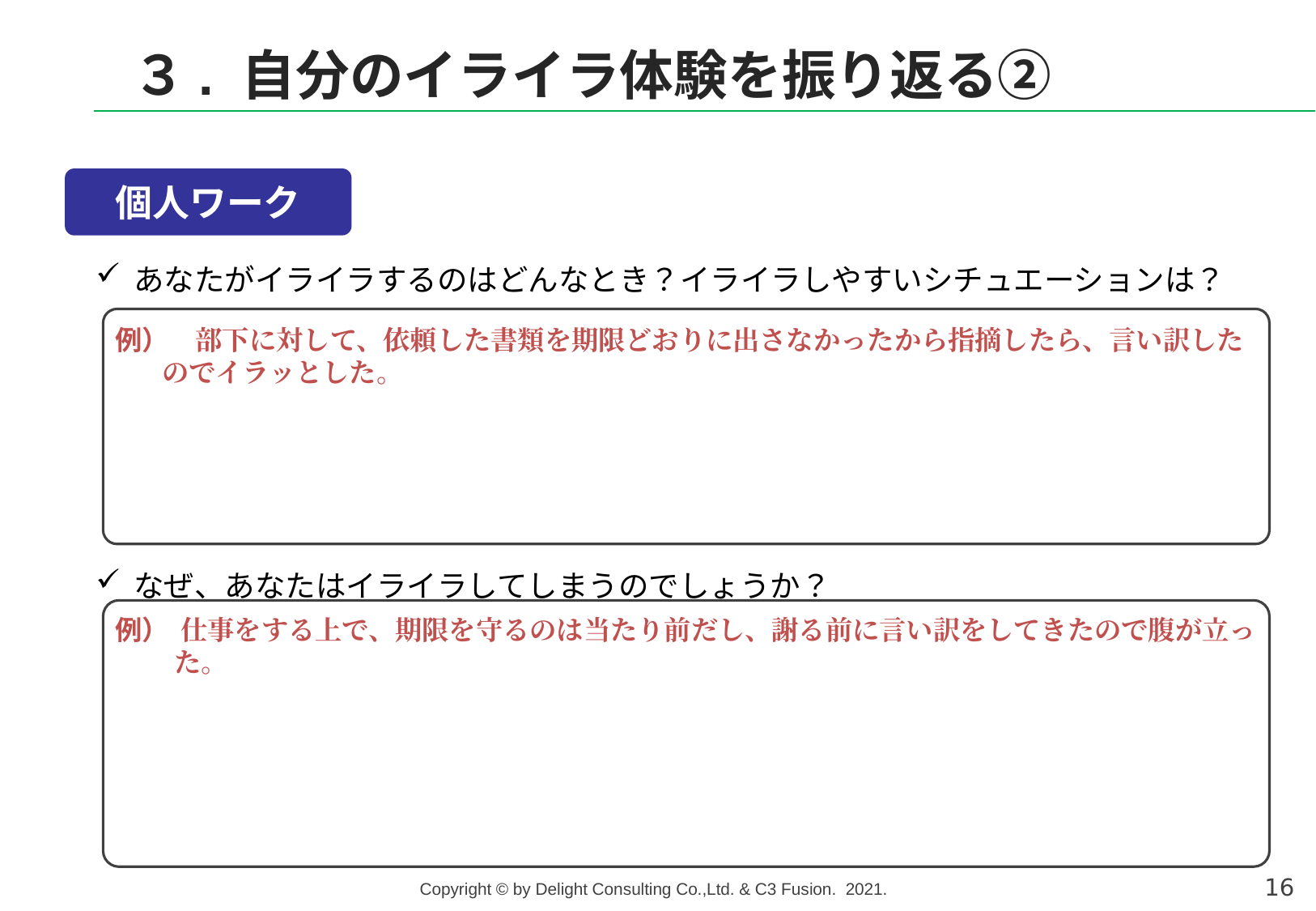

３. 自分のイライラ体験を振り返る②
個人ワーク
あなたがイライラするのはどんなとき？イライラしやすいシチュエーションは？

例）　部下に対して、依頼した書類を期限どおりに出さなかったから指摘したら、言い訳したのでイラッとした。
なぜ、あなたはイライラしてしまうのでしょうか？

例）  仕事をする上で、期限を守るのは当たり前だし、謝る前に言い訳をしてきたので腹が立った。
16